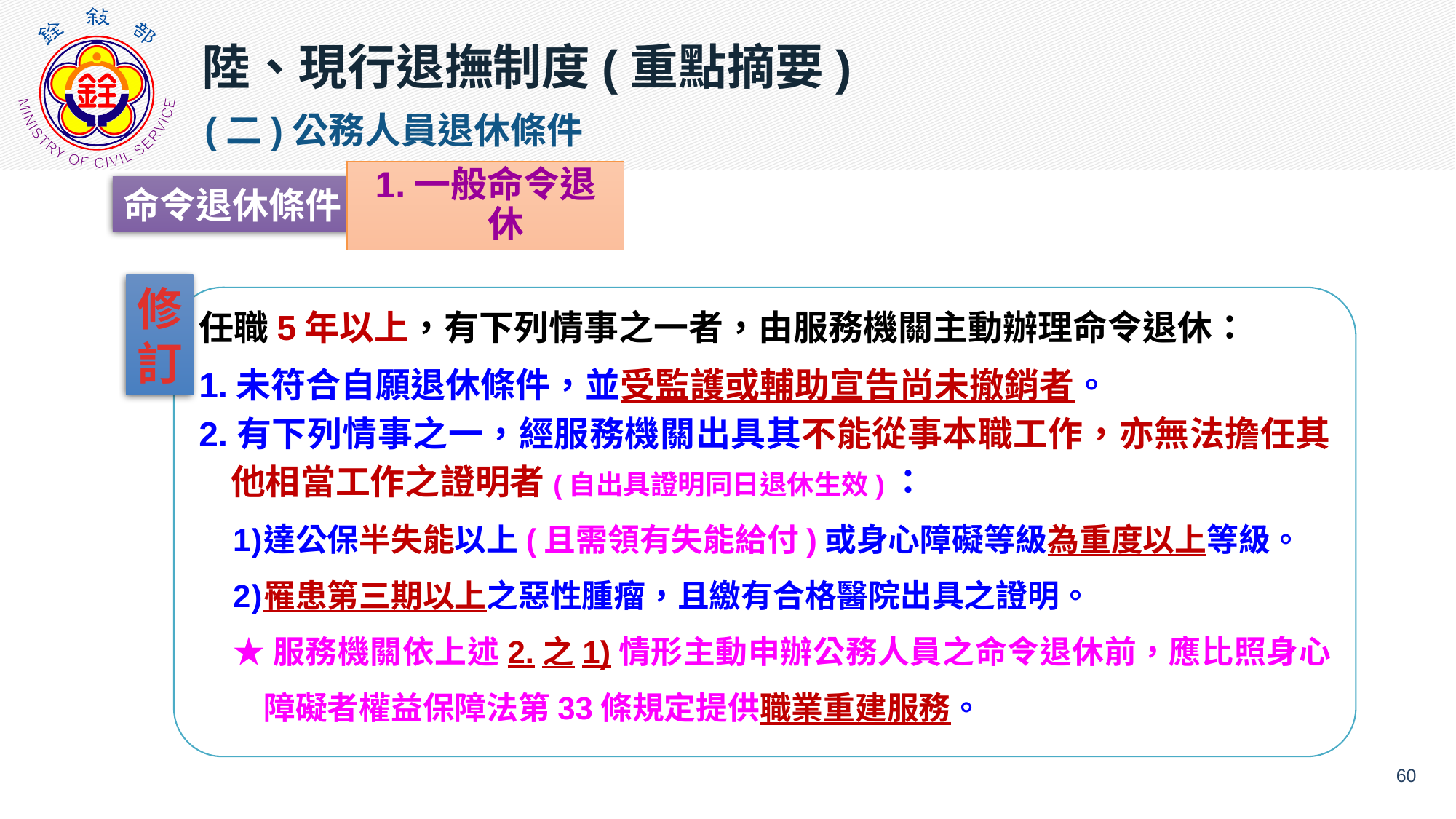

陸、現行退撫制度(重點摘要)
(二)公務人員退休條件
命令退休條件
1.一般命令退休
修
訂
任職5年以上，有下列情事之一者，由服務機關主動辦理命令退休：
1.未符合自願退休條件，並受監護或輔助宣告尚未撤銷者。
2.有下列情事之一，經服務機關出具其不能從事本職工作，亦無法擔任其他相當工作之證明者(自出具證明同日退休生效)：
達公保半失能以上(且需領有失能給付)或身心障礙等級為重度以上等級。
罹患第三期以上之惡性腫瘤，且繳有合格醫院出具之證明。
★服務機關依上述2.之1)情形主動申辦公務人員之命令退休前，應比照身心障礙者權益保障法第33條規定提供職業重建服務。